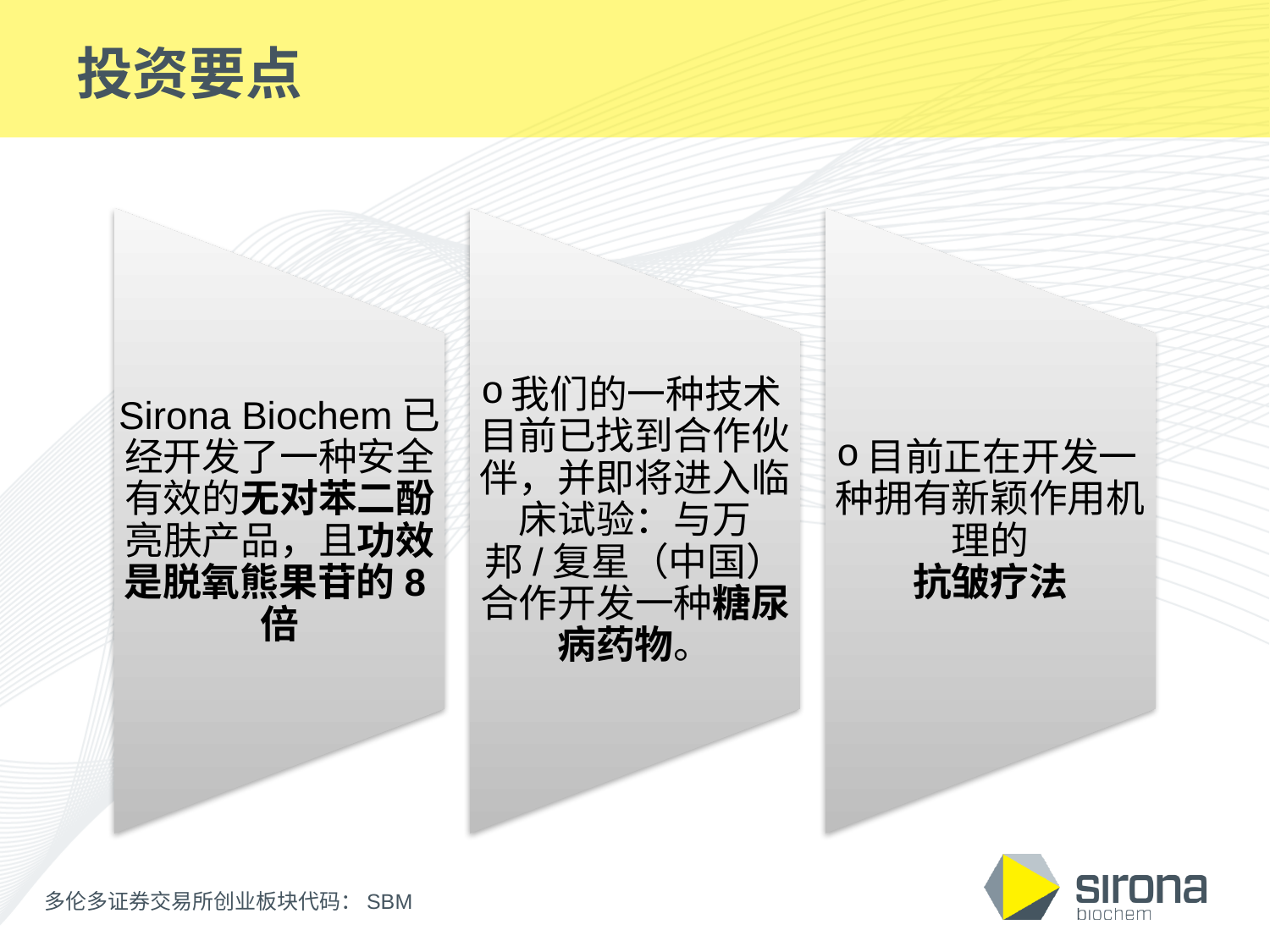

# 投资要点
Sirona Biochem已经开发了一种安全有效的无对苯二酚亮肤产品，且功效是脱氧熊果苷的8倍
我们的一种技术目前已找到合作伙伴，并即将进入临床试验：与万邦/复星（中国）合作开发一种糖尿病药物。
目前正在开发一种拥有新颖作用机理的
抗皱疗法